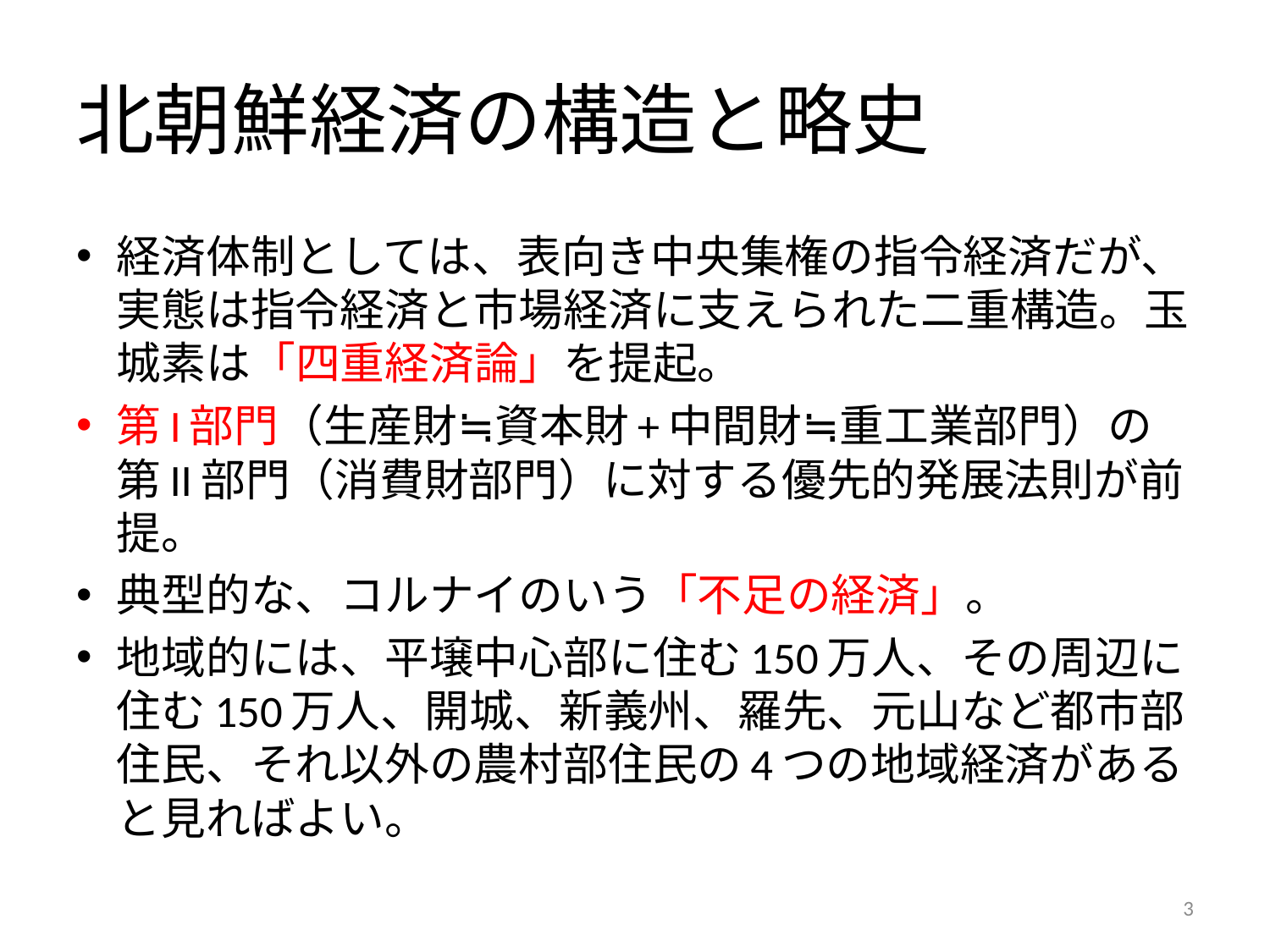

# 北朝鮮経済の構造と略史
経済体制としては、表向き中央集権の指令経済だが、実態は指令経済と市場経済に支えられた二重構造。玉城素は「四重経済論」を提起。
第I部門（生産財≒資本財+中間財≒重工業部門）の第II部門（消費財部門）に対する優先的発展法則が前提。
典型的な、コルナイのいう「不足の経済」。
地域的には、平壌中心部に住む150万人、その周辺に住む150万人、開城、新義州、羅先、元山など都市部住民、それ以外の農村部住民の4つの地域経済があると見ればよい。
3